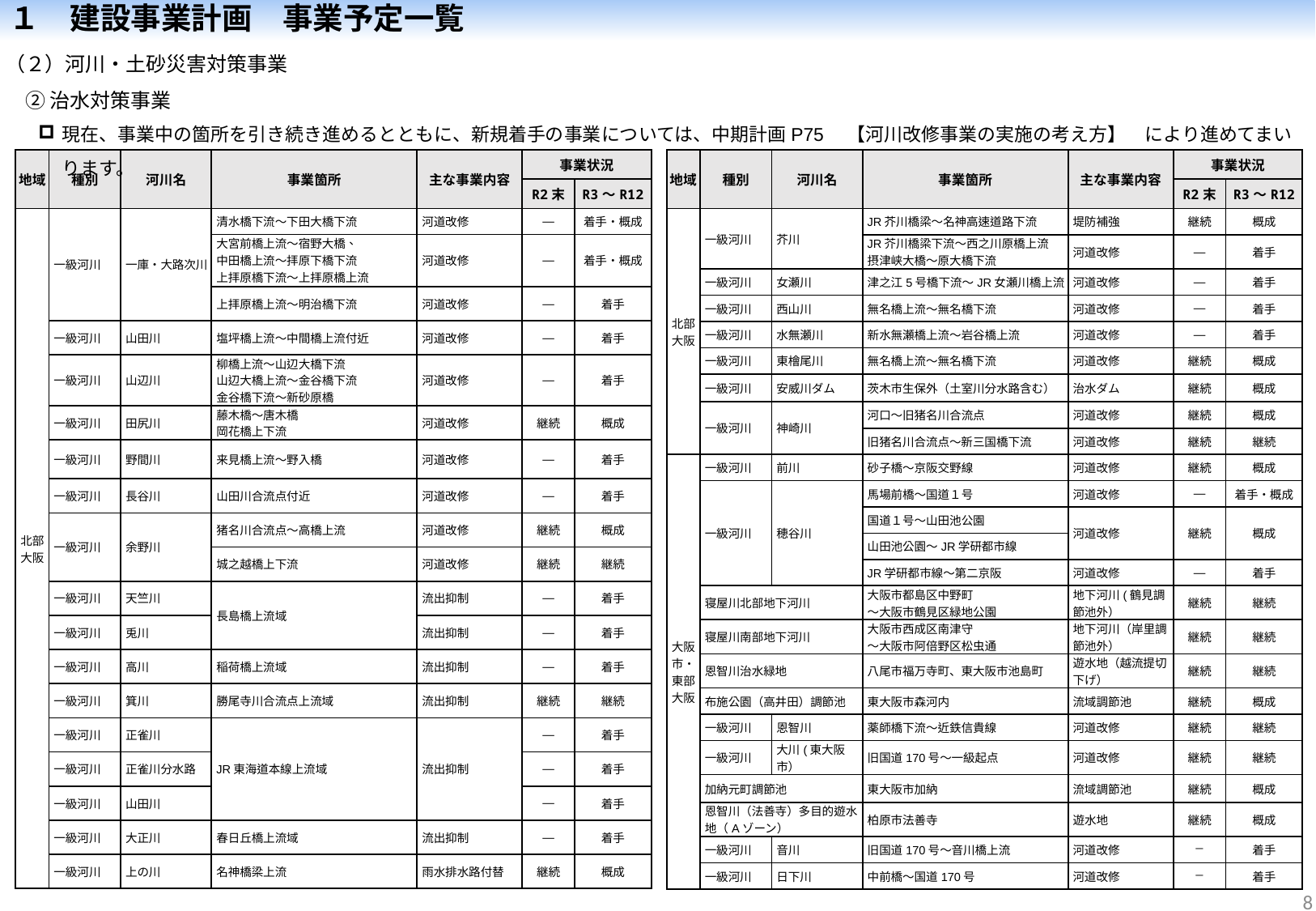

１　建設事業計画　事業予定一覧
（２）河川・土砂災害対策事業
　② 治水対策事業
現在、事業中の箇所を引き続き進めるとともに、新規着手の事業については、中期計画P75　【河川改修事業の実施の考え方】　により進めてまいります。
| 地域 | 種別 | 河川名 | 事業箇所 | 主な事業内容 | 事業状況 |  |
| --- | --- | --- | --- | --- | --- | --- |
|  |  |  |  |  | R2末 | R3～R12 |
| 北部大阪 | 一級河川 | 一庫・大路次川 | 清水橋下流～下田大橋下流 | 河道改修 | ― | 着手・概成 |
|  |  |  | 大宮前橋上流～宿野大橋、 中田橋上流～拝原下橋下流 上拝原橋下流～上拝原橋上流 | 河道改修 | ― | 着手・概成 |
|  |  |  | 上拝原橋上流～明治橋下流 | 河道改修 | ― | 着手 |
|  | 一級河川 | 山田川 | 塩坪橋上流～中間橋上流付近 | 河道改修 | ― | 着手 |
|  | 一級河川 | 山辺川 | 柳橋上流～山辺大橋下流 山辺大橋上流～金谷橋下流 金谷橋下流～新砂原橋 | 河道改修 | ― | 着手 |
|  | 一級河川 | 田尻川 | 藤木橋～唐木橋 岡花橋上下流 | 河道改修 | 継続 | 概成 |
|  | 一級河川 | 野間川 | 来見橋上流～野入橋 | 河道改修 | ― | 着手 |
|  | 一級河川 | 長谷川 | 山田川合流点付近 | 河道改修 | ― | 着手 |
|  | 一級河川 | 余野川 | 猪名川合流点～高橋上流 | 河道改修 | 継続 | 概成 |
|  |  |  | 城之越橋上下流 | 河道改修 | 継続 | 継続 |
|  | 一級河川 | 天竺川 | 長島橋上流域 | 流出抑制 | ― | 着手 |
|  | 一級河川 | 兎川 |  | 流出抑制 | ― | 着手 |
|  | 一級河川 | 高川 | 稲荷橋上流域 | 流出抑制 | ― | 着手 |
|  | 一級河川 | 箕川 | 勝尾寺川合流点上流域 | 流出抑制 | 継続 | 継続 |
|  | 一級河川 | 正雀川 | JR東海道本線上流域 | 流出抑制 | ― | 着手 |
|  | 一級河川 | 正雀川分水路 |  |  | ― | 着手 |
|  | 一級河川 | 山田川 |  |  | ― | 着手 |
|  | 一級河川 | 大正川 | 春日丘橋上流域 | 流出抑制 | ― | 着手 |
|  | 一級河川 | 上の川 | 名神橋梁上流 | 雨水排水路付替 | 継続 | 概成 |
| 地域 | 種別 | 河川名 | 事業箇所 | 主な事業内容 | 事業状況 |  |
| --- | --- | --- | --- | --- | --- | --- |
|  |  |  |  |  | R2末 | R3～R12 |
| 北部大阪 | 一級河川 | 芥川 | JR芥川橋梁～名神高速道路下流 | 堤防補強 | 継続 | 概成 |
|  |  |  | JR芥川橋梁下流～西之川原橋上流 摂津峡大橋～原大橋下流 | 河道改修 | ― | 着手 |
|  | 一級河川 | 女瀬川 | 津之江5号橋下流～JR女瀬川橋上流 | 河道改修 | ― | 着手 |
|  | 一級河川 | 西山川 | 無名橋上流～無名橋下流 | 河道改修 | ― | 着手 |
|  | 一級河川 | 水無瀬川 | 新水無瀬橋上流～岩谷橋上流 | 河道改修 | ― | 着手 |
|  | 一級河川 | 東檜尾川 | 無名橋上流～無名橋下流 | 河道改修 | 継続 | 概成 |
|  | 一級河川 | 安威川ダム | 茨木市生保外（土室川分水路含む） | 治水ダム | 継続 | 概成 |
|  | 一級河川 | 神崎川 | 河口～旧猪名川合流点 | 河道改修 | 継続 | 概成 |
|  |  |  | 旧猪名川合流点〜新三国橋下流 | 河道改修 | 継続 | 継続 |
| 大阪市・東部大阪 | 一級河川 | 前川 | 砂子橋～京阪交野線 | 河道改修 | 継続 | 概成 |
|  | 一級河川 | 穂谷川 | 馬場前橋～国道１号 | 河道改修 | ― | 着手・概成 |
|  |  |  | 国道１号～山田池公園 | 河道改修 | 継続 | 概成 |
|  |  |  | 山田池公園～JR学研都市線 |  |  |  |
|  |  |  | JR学研都市線～第二京阪 | 河道改修 | ― | 着手 |
|  | 寝屋川北部地下河川 |  | 大阪市都島区中野町 ～大阪市鶴見区緑地公園 | 地下河川(鶴見調節池外） | 継続 | 継続 |
|  | 寝屋川南部地下河川 |  | 大阪市西成区南津守 ～大阪市阿倍野区松虫通 | 地下河川（岸里調節池外） | 継続 | 継続 |
|  | 恩智川治水緑地 |  | 八尾市福万寺町、東大阪市池島町 | 遊水地（越流提切下げ） | 継続 | 継続 |
|  | 布施公園（高井田）調節池 |  | 東大阪市森河内 | 流域調節池 | 継続 | 概成 |
|  | 一級河川 | 恩智川 | 薬師橋下流～近鉄信貴線 | 河道改修 | 継続 | 継続 |
|  | 一級河川 | 大川(東大阪市） | 旧国道170号～一級起点 | 河道改修 | 継続 | 継続 |
|  | 加納元町調節池 |  | 東大阪市加納 | 流域調節池 | 継続 | 概成 |
|  | 恩智川（法善寺）多目的遊水地（Aゾーン） |  | 柏原市法善寺 | 遊水地 | 継続 | 概成 |
|  | 一級河川 | 音川 | 旧国道170号～音川橋上流 | 河道改修 | ― | 着手 |
|  | 一級河川 | 日下川 | 中前橋～国道170号 | 河道改修 | ― | 着手 |
8